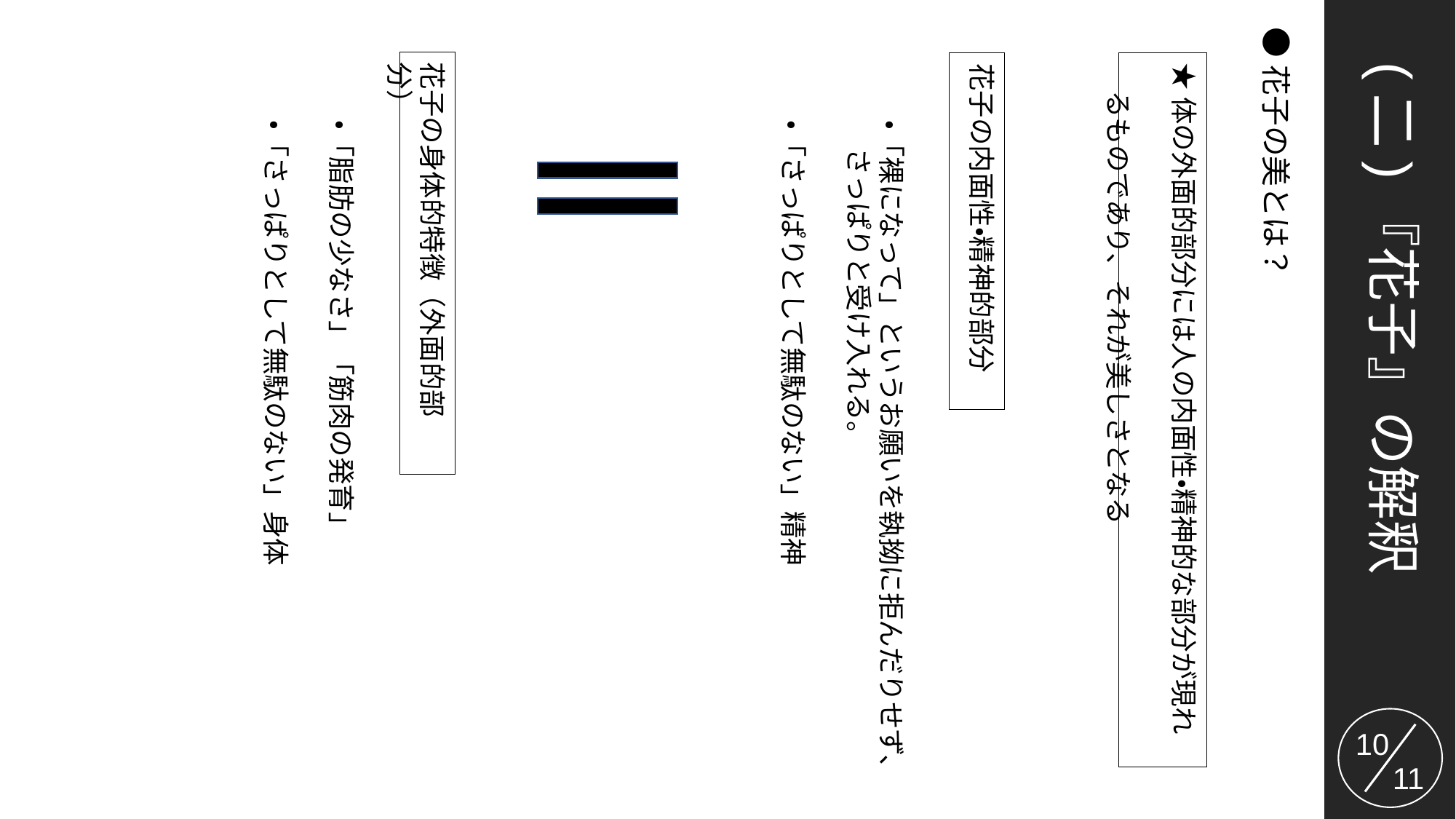

●花子の美とは？
花子の身体的特徴（外面的部分）
(二)『花子』の解釈
★体の外面的部分には人の内面性・精神的な部分が現れ
　るものであり、それが美しさとなる
花子の内面性・精神的部分
・「脂肪の少なさ」「筋肉の発育」

・「さっぱりとして無駄のない」身体
・「裸になって」というお願いを執拗に拒んだりせず、
　さっぱりと受け入れる。

・「さっぱりとして無駄のない」精神

10
11